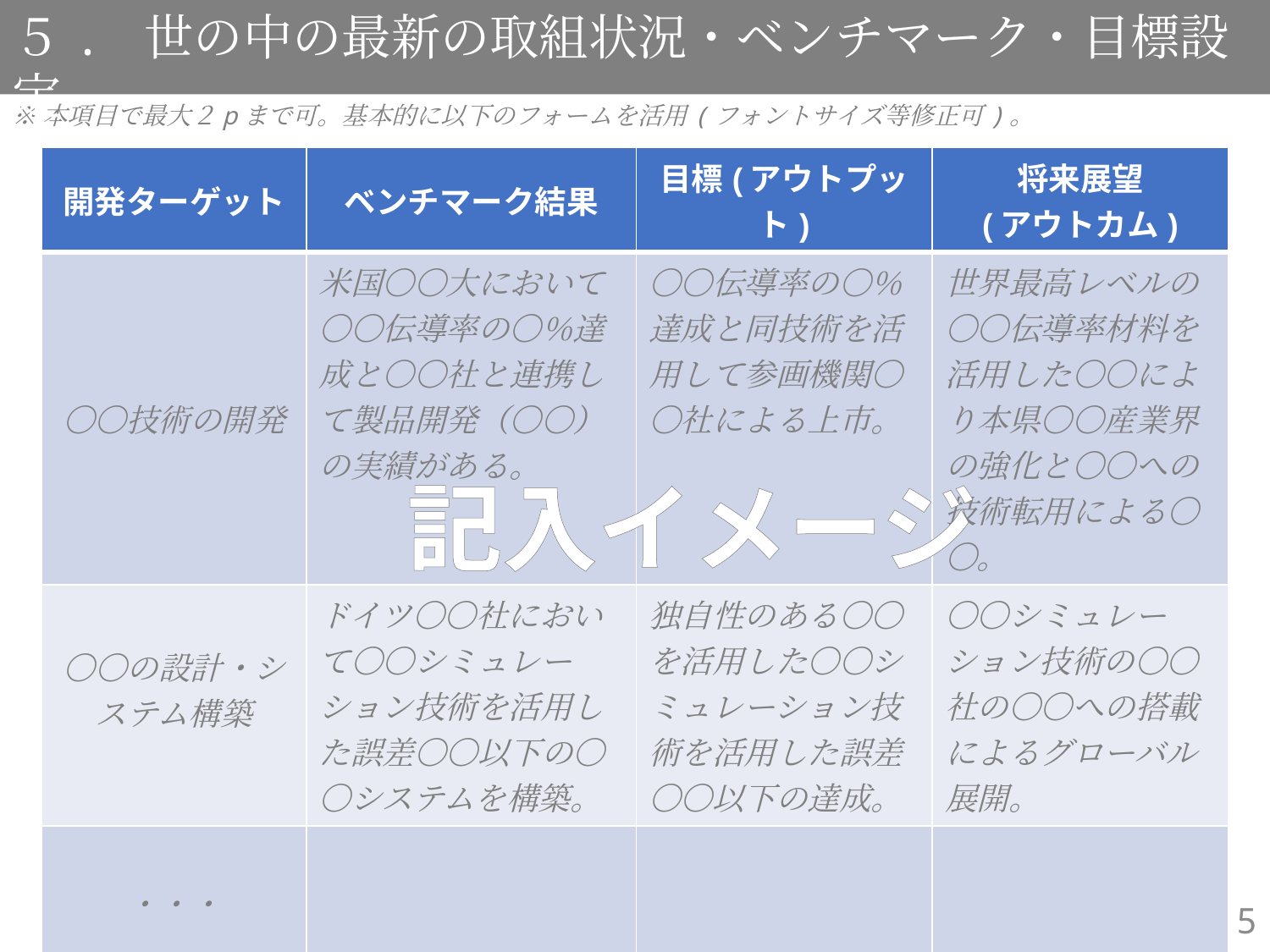

５. 世の中の最新の取組状況・ベンチマーク・目標設定
※本項目で最大２pまで可。基本的に以下のフォームを活用(フォントサイズ等修正可)。
| 開発ターゲット | ベンチマーク結果 | 目標(アウトプット) | 将来展望 (アウトカム) |
| --- | --- | --- | --- |
| 〇〇技術の開発 | 米国〇〇大において〇〇伝導率の〇％達成と〇〇社と連携して製品開発（〇〇）の実績がある。 | 〇〇伝導率の〇％達成と同技術を活用して参画機関〇〇社による上市。 | 世界最高レベルの〇〇伝導率材料を活用した〇〇により本県〇〇産業界の強化と〇〇への技術転用による〇〇。 |
| 〇〇の設計・システム構築 | ドイツ〇〇社において〇〇シミュレーション技術を活用した誤差〇〇以下の〇〇システムを構築。 | 独自性のある〇〇を活用した〇〇シミュレーション技術を活用した誤差〇〇以下の達成。 | 〇〇シミュレーション技術の〇〇社の〇〇への搭載によるグローバル展開。 |
| ・・・ |  |  |  |

記入イメージ
5